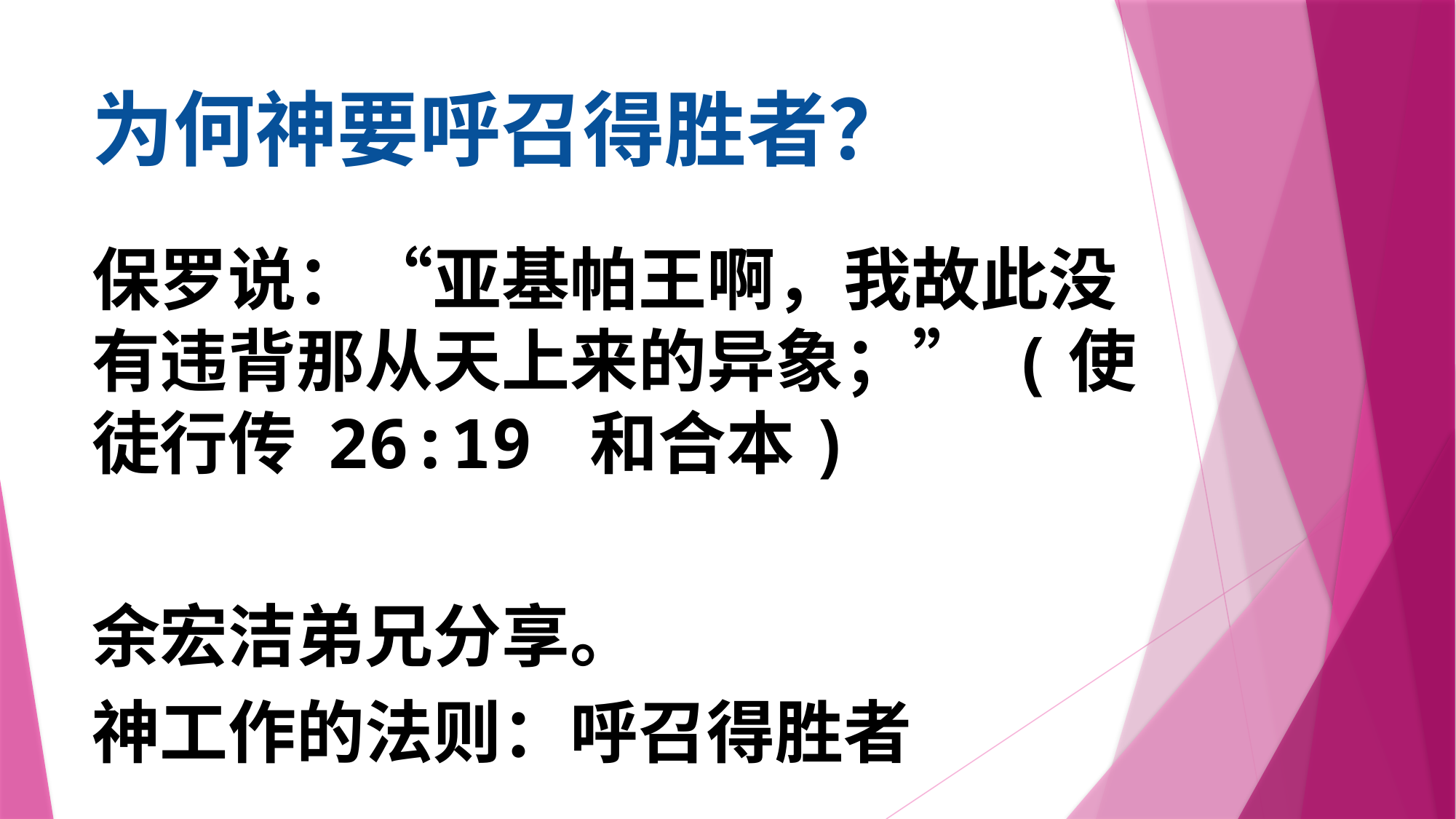

# 为何神要呼召得胜者？
保罗说：“亚基帕王啊，我故此没有违背那从天上来的异象；” (使徒行传 26:19 和合本)

余宏洁弟兄分享。
神工作的法则：呼召得胜者